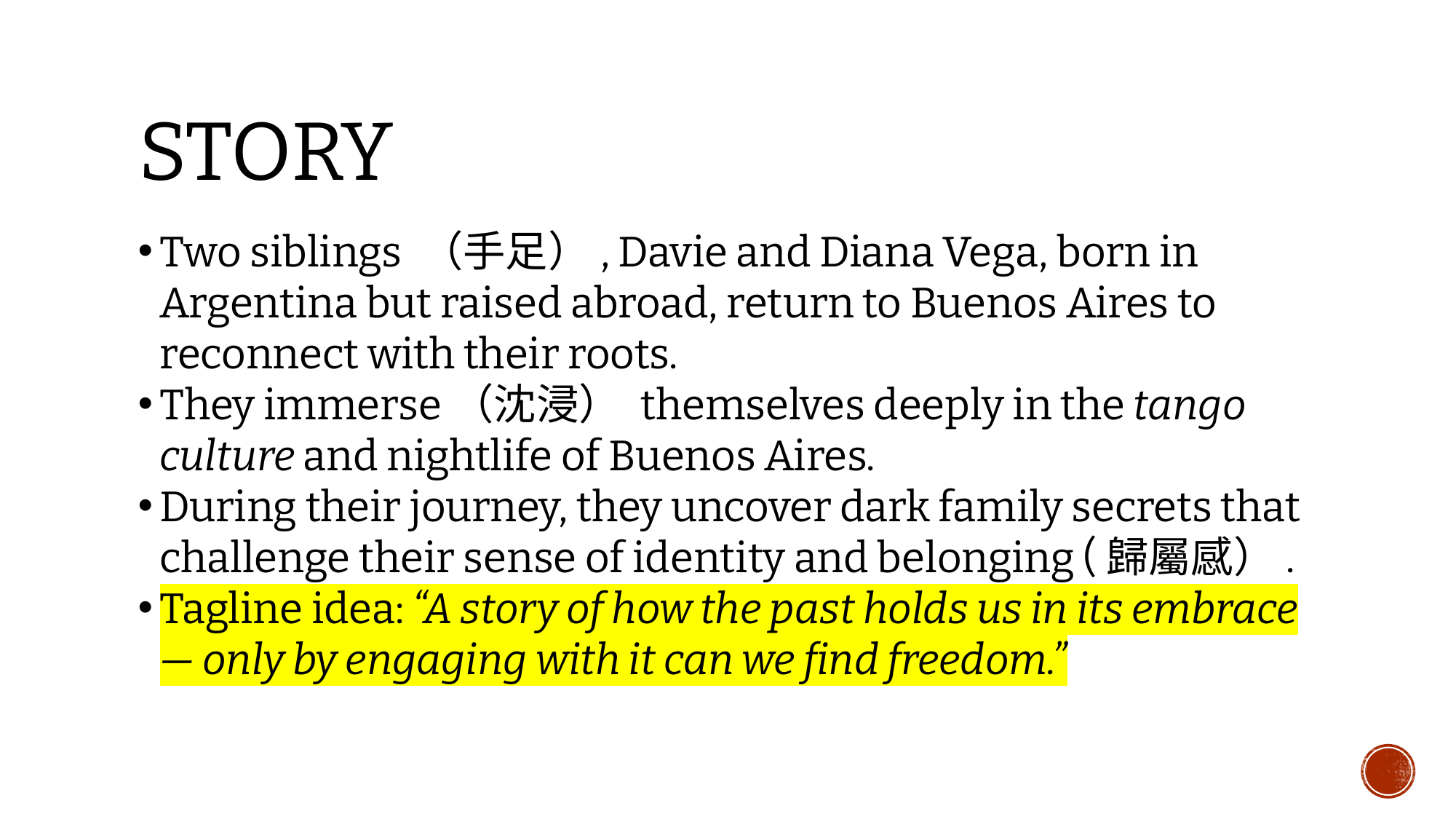

# Story
Two siblings （手足）, Davie and Diana Vega, born in Argentina but raised abroad, return to Buenos Aires to reconnect with their roots.
They immerse（沈浸） themselves deeply in the tango culture and nightlife of Buenos Aires.
During their journey, they uncover dark family secrets that challenge their sense of identity and belonging (歸屬感）.
Tagline idea: “A story of how the past holds us in its embrace — only by engaging with it can we find freedom.”